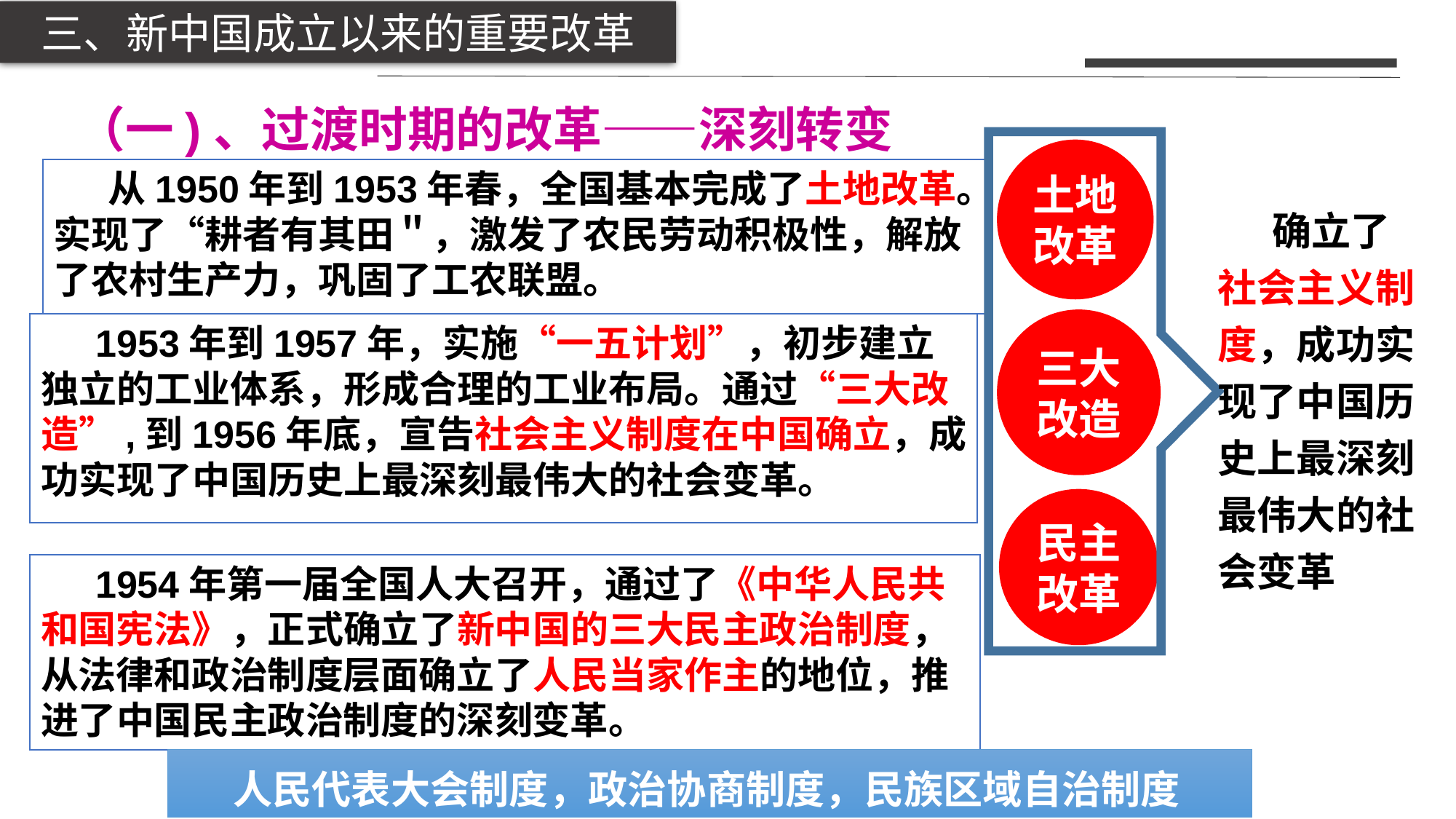

三、新中国成立以来的重要改革

（一)、过渡时期的改革——深刻转变

土地
改革
从1950年到1953年春，全国基本完成了土地改革。实现了“耕者有其田＂，激发了农民劳动积极性，解放了农村生产力，巩固了工农联盟。
确立了社会主义制度，成功实现了中国历史上最深刻最伟大的社会变革
三大
改造
1953年到1957年，实施“一五计划”，初步建立独立的工业体系，形成合理的工业布局。通过“三大改造”,到1956年底，宣告社会主义制度在中国确立，成功实现了中国历史上最深刻最伟大的社会变革。
民主
改革
1954年第一届全国人大召开，通过了《中华人民共和国宪法》，正式确立了新中国的三大民主政治制度，从法律和政治制度层面确立了人民当家作主的地位，推进了中国民主政治制度的深刻变革。
人民代表大会制度，政治协商制度，民族区域自治制度